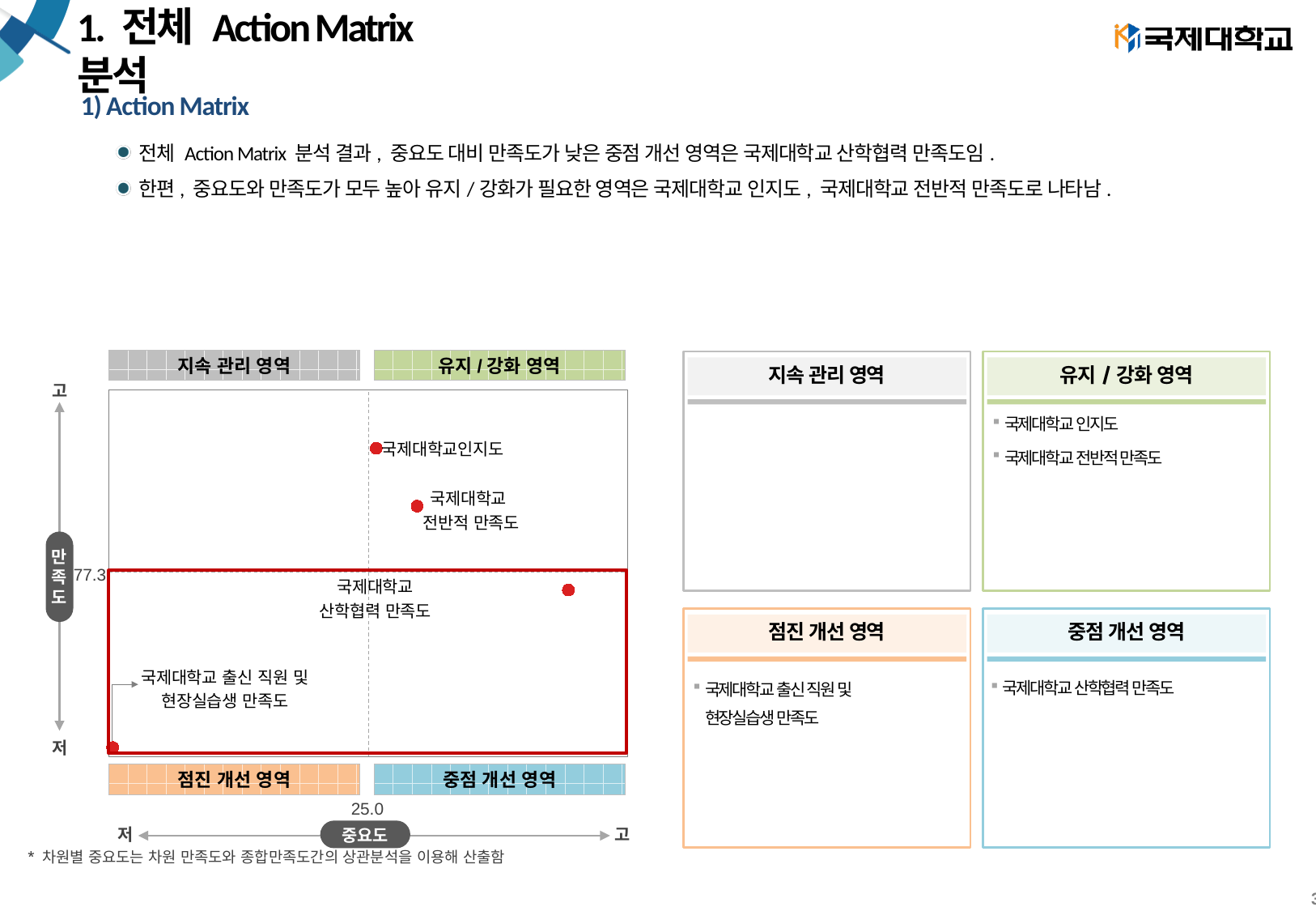

# 1. 전체 Action Matrix 분석
1) Action Matrix
전체 Action Matrix 분석 결과, 중요도 대비 만족도가 낮은 중점 개선 영역은 국제대학교 산학협력 만족도임.
한편, 중요도와 만족도가 모두 높아 유지/강화가 필요한 영역은 국제대학교 인지도, 국제대학교 전반적 만족도로 나타남.

### Chart

| Category | Y축 |
|---|---|
지속 관리 영역
유지/강화 영역

지속 관리 영역

유지/강화 영역

고
만
족
도
저
국제대학교 인지도
국제대학교 전반적 만족도
77.3

점진 개선 영역

중점 개선 영역

국제대학교 산학협력 만족도
국제대학교 출신 직원 및
현장실습생 만족도

점진 개선 영역
중점 개선 영역
25.0
중요도
저
고
* 차원별 중요도는 차원 만족도와 종합만족도간의 상관분석을 이용해 산출함